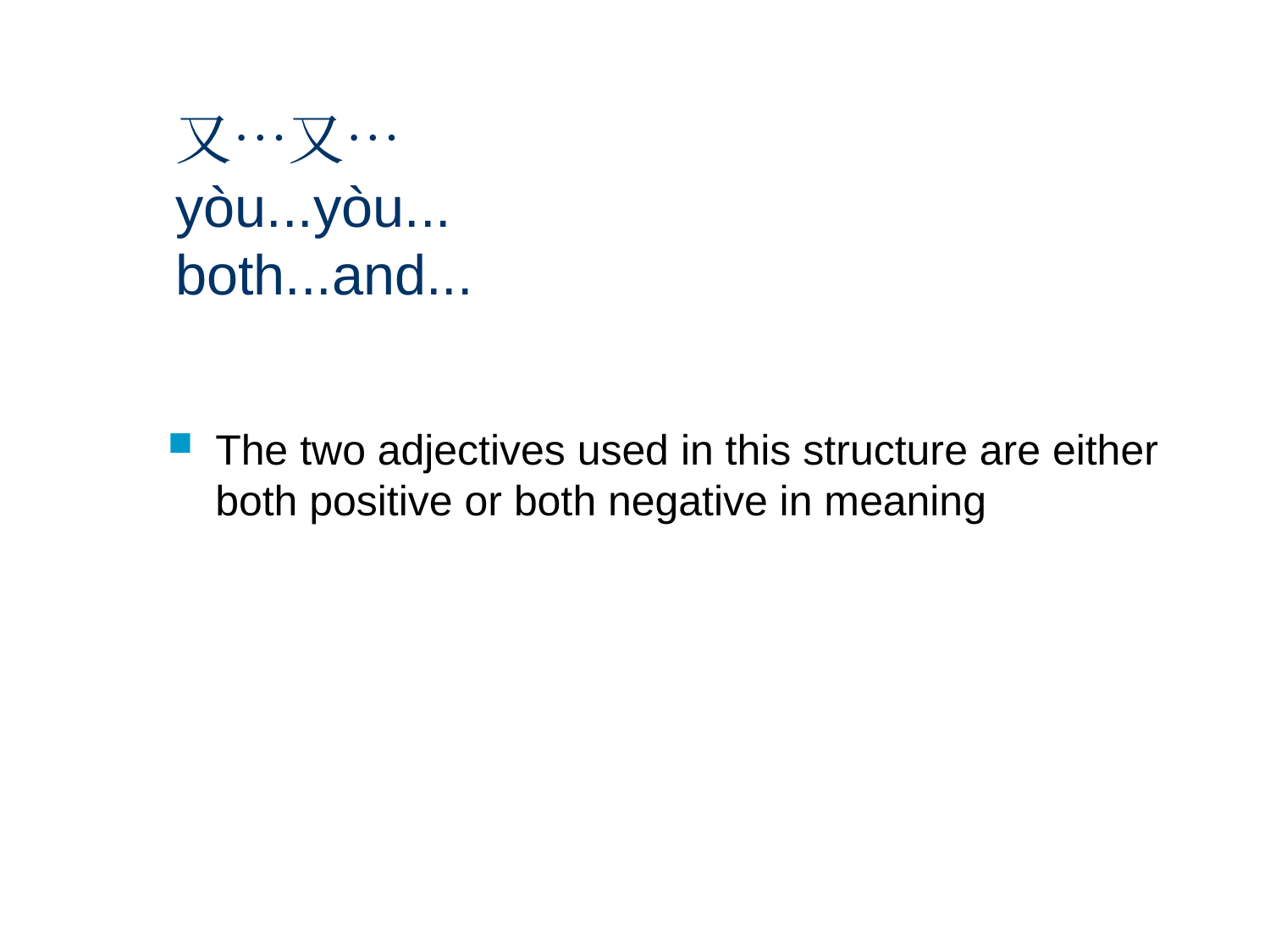

# 又…又… yòu...yòu... both...and...
The two adjectives used in this structure are either both positive or both negative in meaning